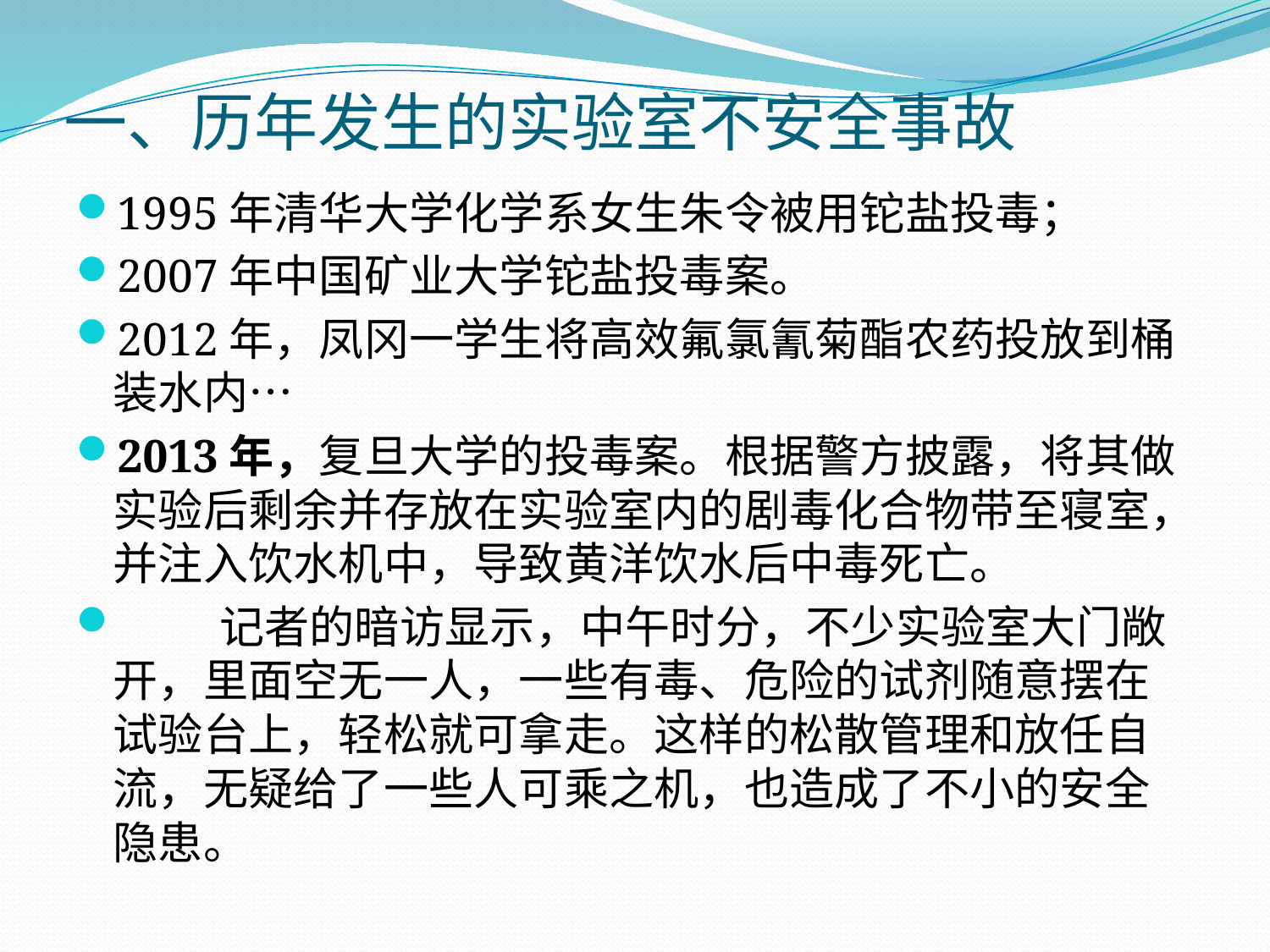

# 一、历年发生的实验室不安全事故
1995年清华大学化学系女生朱令被用铊盐投毒；
2007年中国矿业大学铊盐投毒案。
2012年，凤冈一学生将高效氟氯氰菊酯农药投放到桶装水内…
2013年，复旦大学的投毒案。根据警方披露，将其做实验后剩余并存放在实验室内的剧毒化合物带至寝室，并注入饮水机中，导致黄洋饮水后中毒死亡。
         记者的暗访显示，中午时分，不少实验室大门敞开，里面空无一人，一些有毒、危险的试剂随意摆在试验台上，轻松就可拿走。这样的松散管理和放任自流，无疑给了一些人可乘之机，也造成了不小的安全隐患。